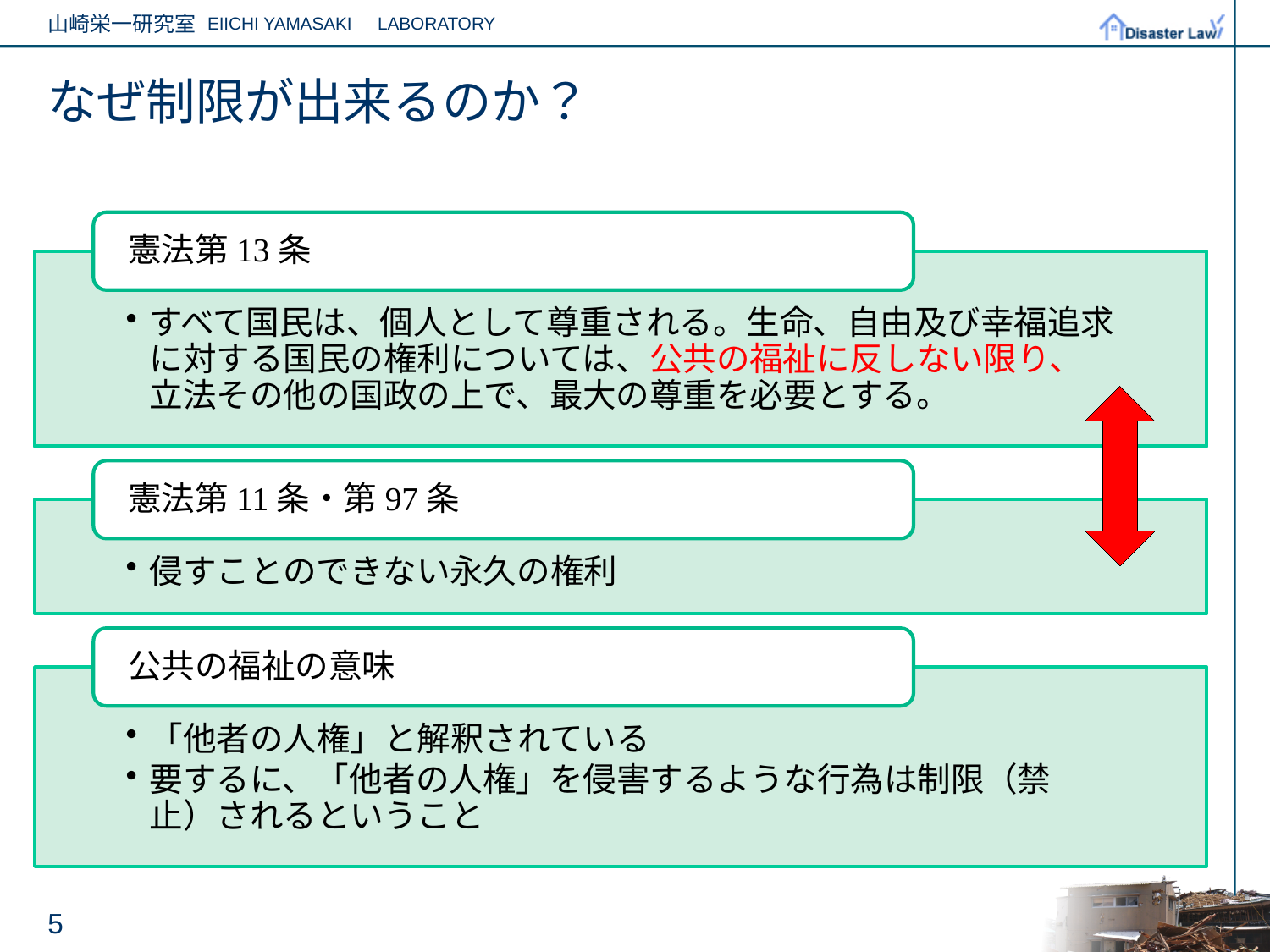

# なぜ制限が出来るのか？
すべて国民は、個人として尊重される。生命、自由及び幸福追求に対する国民の権利については、公共の福祉に反しない限り、立法その他の国政の上で、最大の尊重を必要とする。
憲法第13条
侵すことのできない永久の権利
憲法第11条・第97条
「他者の人権」と解釈されている
要するに、「他者の人権」を侵害するような行為は制限（禁止）されるということ
公共の福祉の意味

5